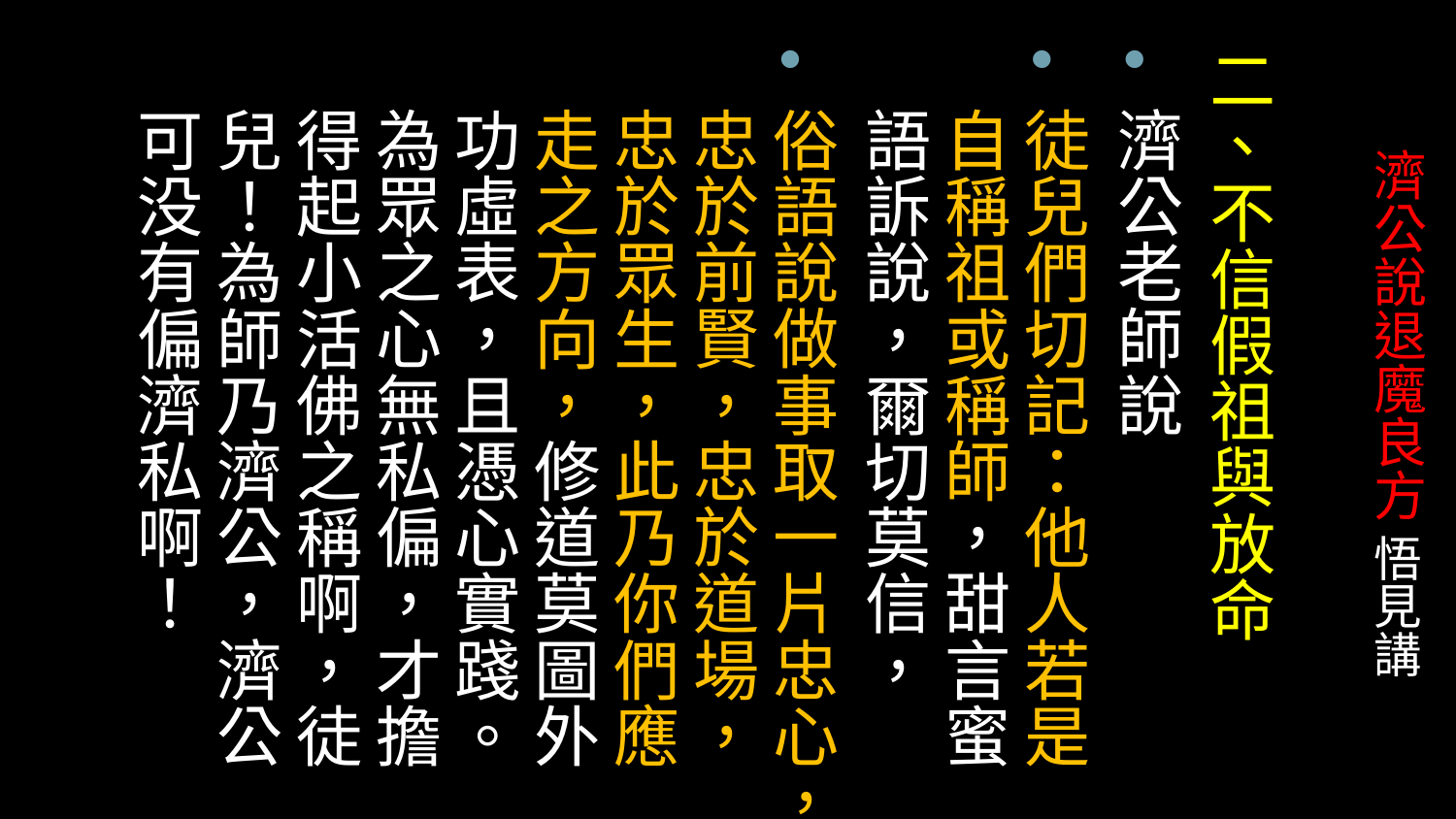

二、不信假祖與放命
濟公老師說
徒兒們切記：他人若是自稱祖或稱師，甜言蜜語訴說，爾切莫信，
俗語說做事取一片忠心，忠於前賢，忠於道場，忠於眾生，此乃你們應走之方向，修道莫圖外功虛表，且憑心實踐。為眾之心無私偏，才擔得起小活佛之稱啊，徒兒！為師乃濟公，濟公可没有偏濟私啊！

# 濟公說退魔良方 悟見講